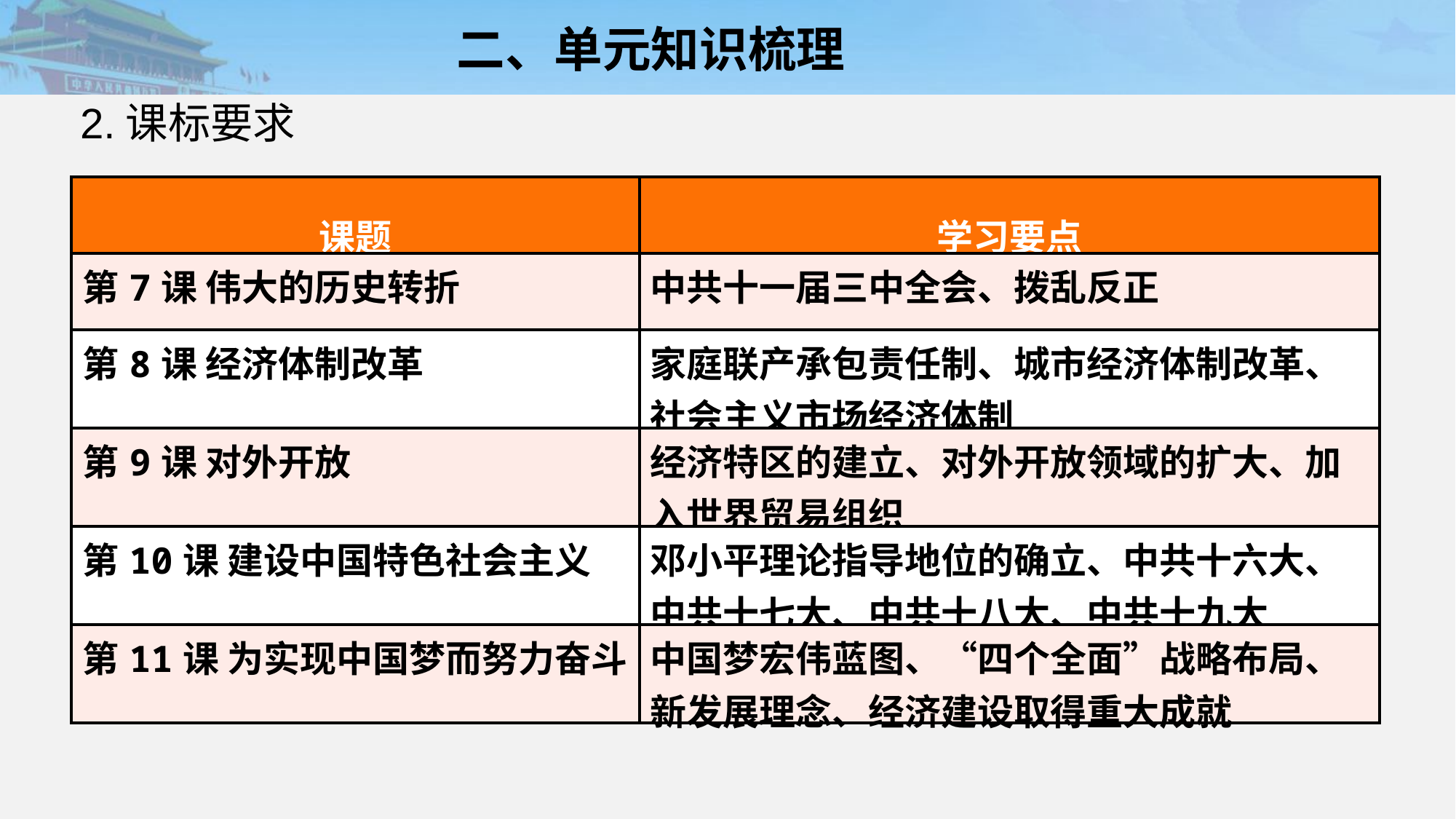

二、单元知识梳理
2.课标要求
| 课题 | 学习要点 |
| --- | --- |
| 第7课 伟大的历史转折 | 中共十一届三中全会、拨乱反正 |
| 第8课 经济体制改革 | 家庭联产承包责任制、城市经济体制改革、社会主义市场经济体制 |
| 第9课 对外开放 | 经济特区的建立、对外开放领域的扩大、加入世界贸易组织 |
| 第10课 建设中国特色社会主义 | 邓小平理论指导地位的确立、中共十六大、中共十七大、中共十八大、中共十九大 |
| 第11课 为实现中国梦而努力奋斗 | 中国梦宏伟蓝图、“四个全面”战略布局、新发展理念、经济建设取得重大成就 |